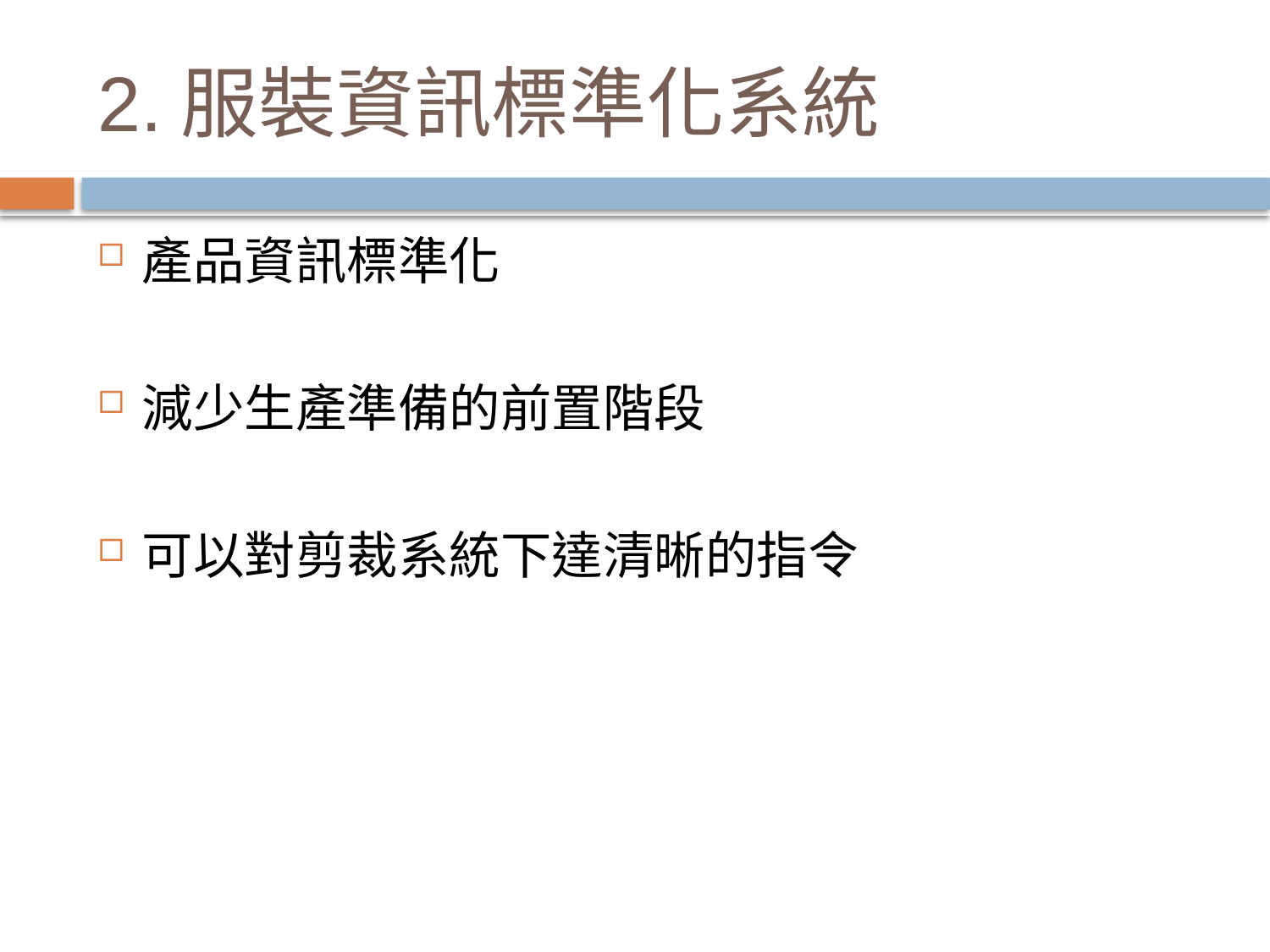

# 2.服裝資訊標準化系統
產品資訊標準化

減少生產準備的前置階段

可以對剪裁系統下達清晰的指令